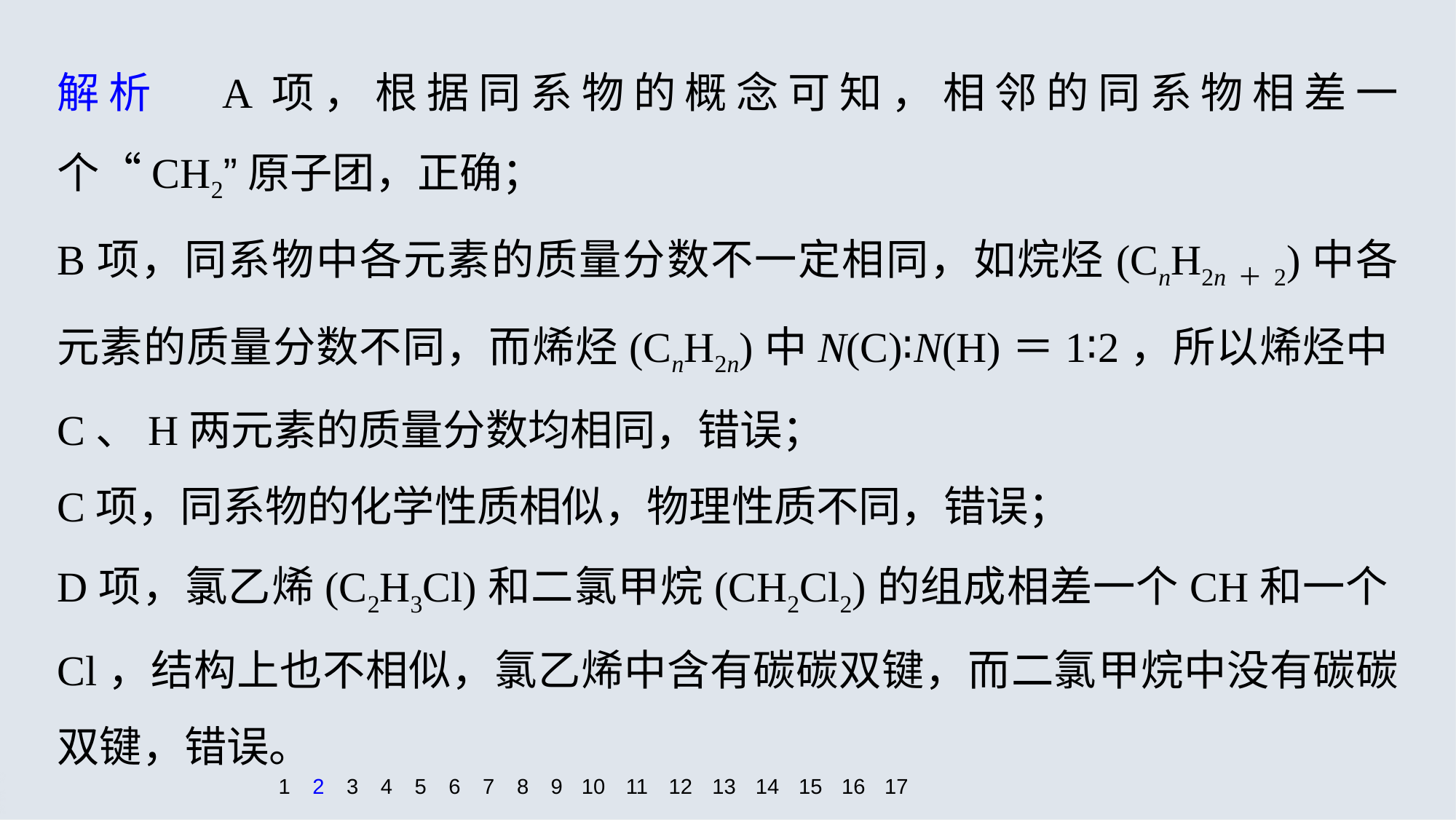

解析　A项，根据同系物的概念可知，相邻的同系物相差一个“CH2”原子团，正确；
B项，同系物中各元素的质量分数不一定相同，如烷烃(CnH2n＋2)中各元素的质量分数不同，而烯烃(CnH2n)中N(C)∶N(H)＝1∶2，所以烯烃中C、H两元素的质量分数均相同，错误；
C项，同系物的化学性质相似，物理性质不同，错误；
D项，氯乙烯(C2H3Cl)和二氯甲烷(CH2Cl2)的组成相差一个CH和一个Cl，结构上也不相似，氯乙烯中含有碳碳双键，而二氯甲烷中没有碳碳双键，错误。
1
2
3
4
5
6
7
8
9
10
11
12
13
14
15
16
17